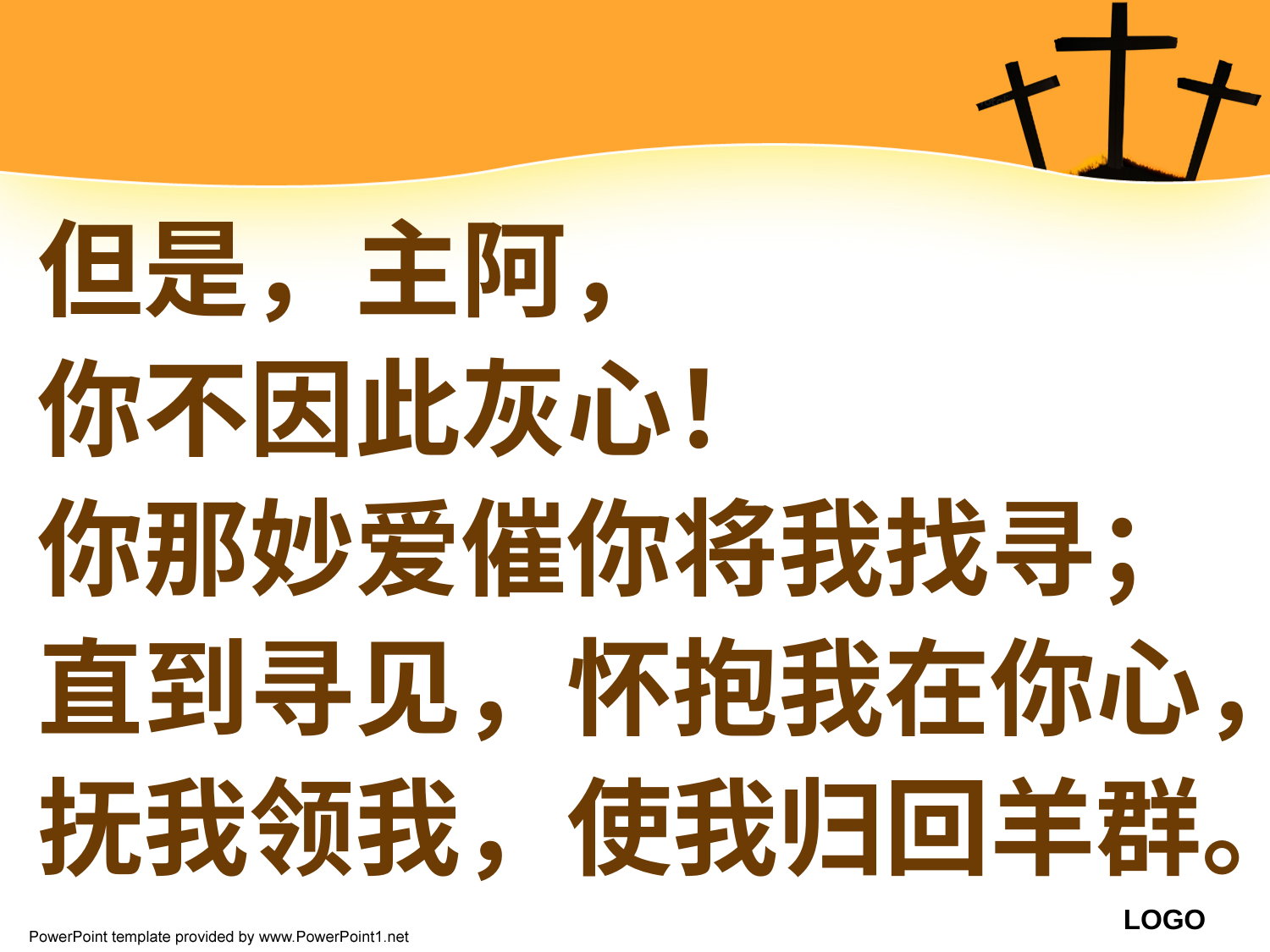

但是，主阿，
你不因此灰心！
你那妙爱催你将我找寻；
直到寻见，怀抱我在你心，
抚我领我，使我归回羊群。